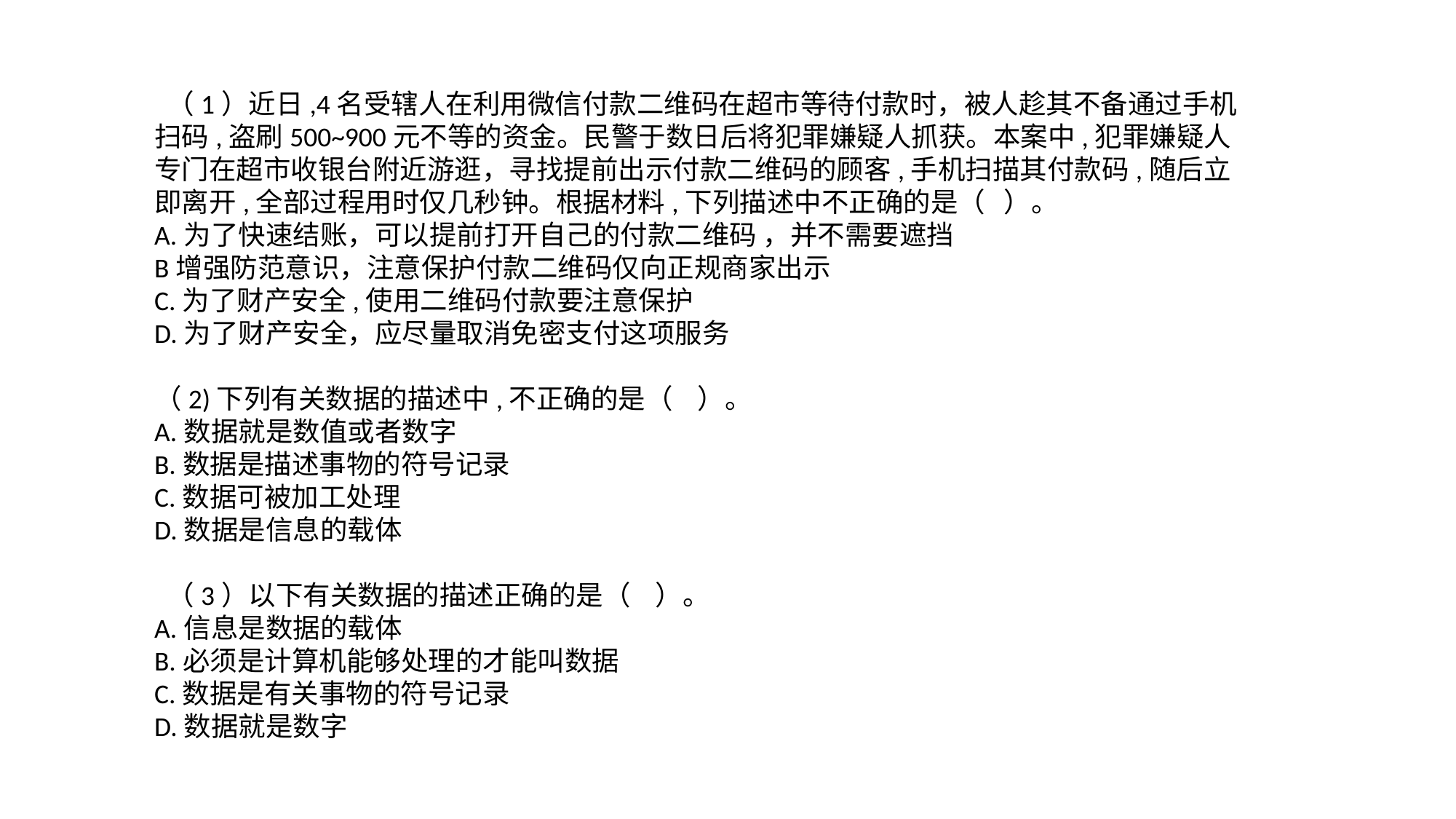

（1）近日,4名受辖人在利用微信付款二维码在超市等待付款时，被人趁其不备通过手机扫码,盗刷500~900元不等的资金。民警于数日后将犯罪嫌疑人抓获。本案中,犯罪嫌疑人专门在超市收银台附近游逛，寻找提前出示付款二维码的顾客,手机扫描其付款码,随后立即离开,全部过程用时仅几秒钟。根据材料,下列描述中不正确的是（   ）。
A.为了快速结账，可以提前打开自己的付款二维码 ，并不需要遮挡
B增强防范意识，注意保护付款二维码仅向正规商家出示
C.为了财产安全,使用二维码付款要注意保护
D.为了财产安全，应尽量取消免密支付这项服务

（2)下列有关数据的描述中,不正确的是（    ）。
A.数据就是数值或者数字
B.数据是描述事物的符号记录
C.数据可被加工处理
D.数据是信息的载体

 （3）以下有关数据的描述正确的是（    ）。
A.信息是数据的载体
B.必须是计算机能够处理的才能叫数据
C.数据是有关事物的符号记录
D.数据就是数字